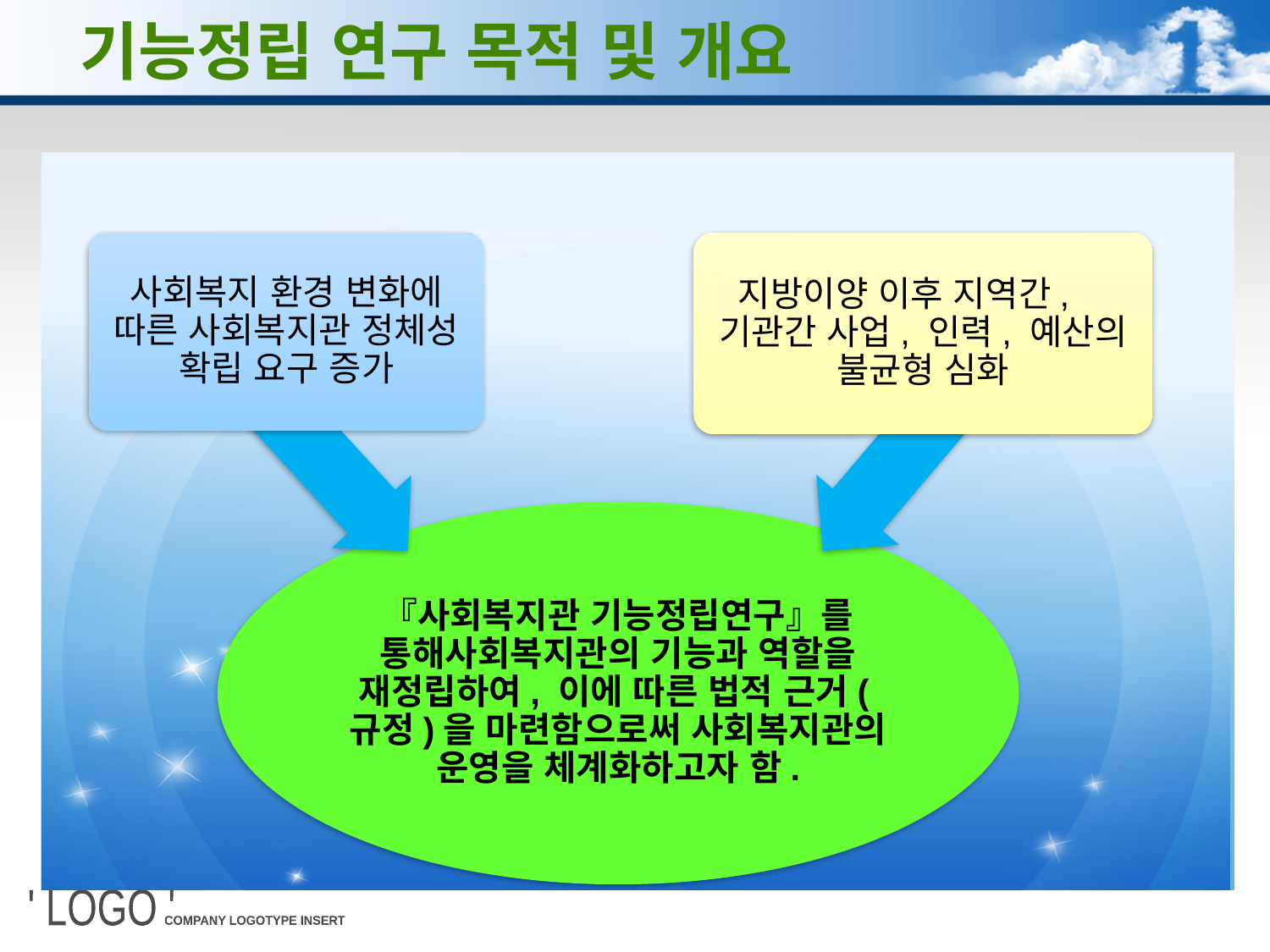

# 기능정립 연구 목적 및 개요
『사회복지관 기능정립연구』를 통해사회복지관의 기능과 역할을 재정립하여, 이에 따른 법적 근거(규정)을 마련함으로써 사회복지관의 운영을 체계화하고자 함.
사회복지 환경 변화에 따른 사회복지관 정체성 확립 요구 증가
지방이양 이후 지역간,     기관간 사업, 인력, 예산의 불균형 심화